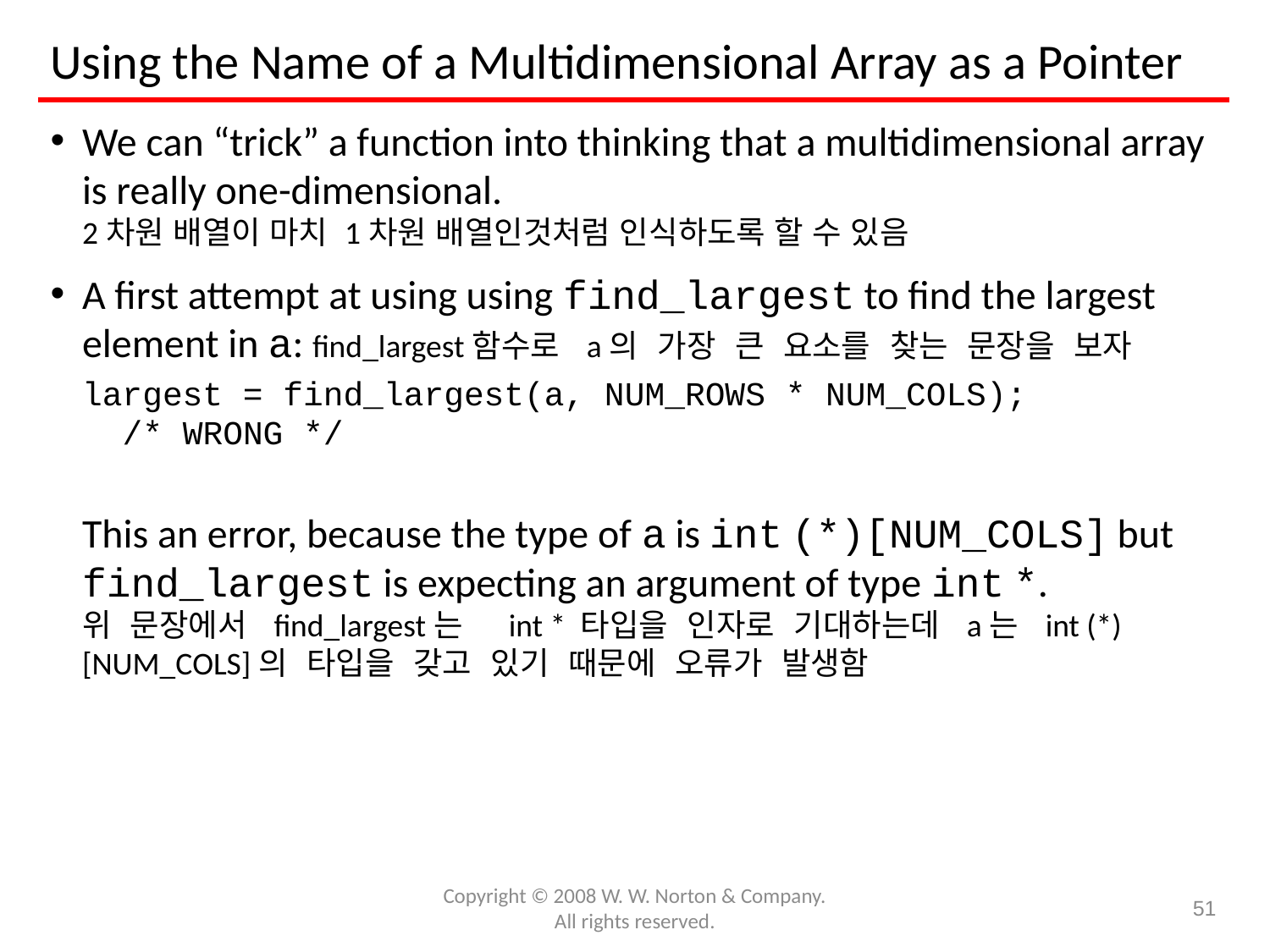

# Using the Name of a Multidimensional Array as a Pointer
We can “trick” a function into thinking that a multidimensional array is really one-dimensional.
2차원 배열이 마치 1차원 배열인것처럼 인식하도록 할 수 있음
A first attempt at using using find_largest to find the largest element in a: find_largest함수로 a의 가장 큰 요소를 찾는 문장을 보자
	largest = find_largest(a, NUM_ROWS * NUM_COLS);
	  /* WRONG */

	This an error, because the type of a is int (*)[NUM_COLS] but find_largest is expecting an argument of type int *.
위 문장에서 find_largest는  int * 타입을 인자로 기대하는데 a는 int (*)[NUM_COLS]의 타입을 갖고 있기 때문에 오류가 발생함
Copyright © 2008 W. W. Norton & Company.
All rights reserved.
51